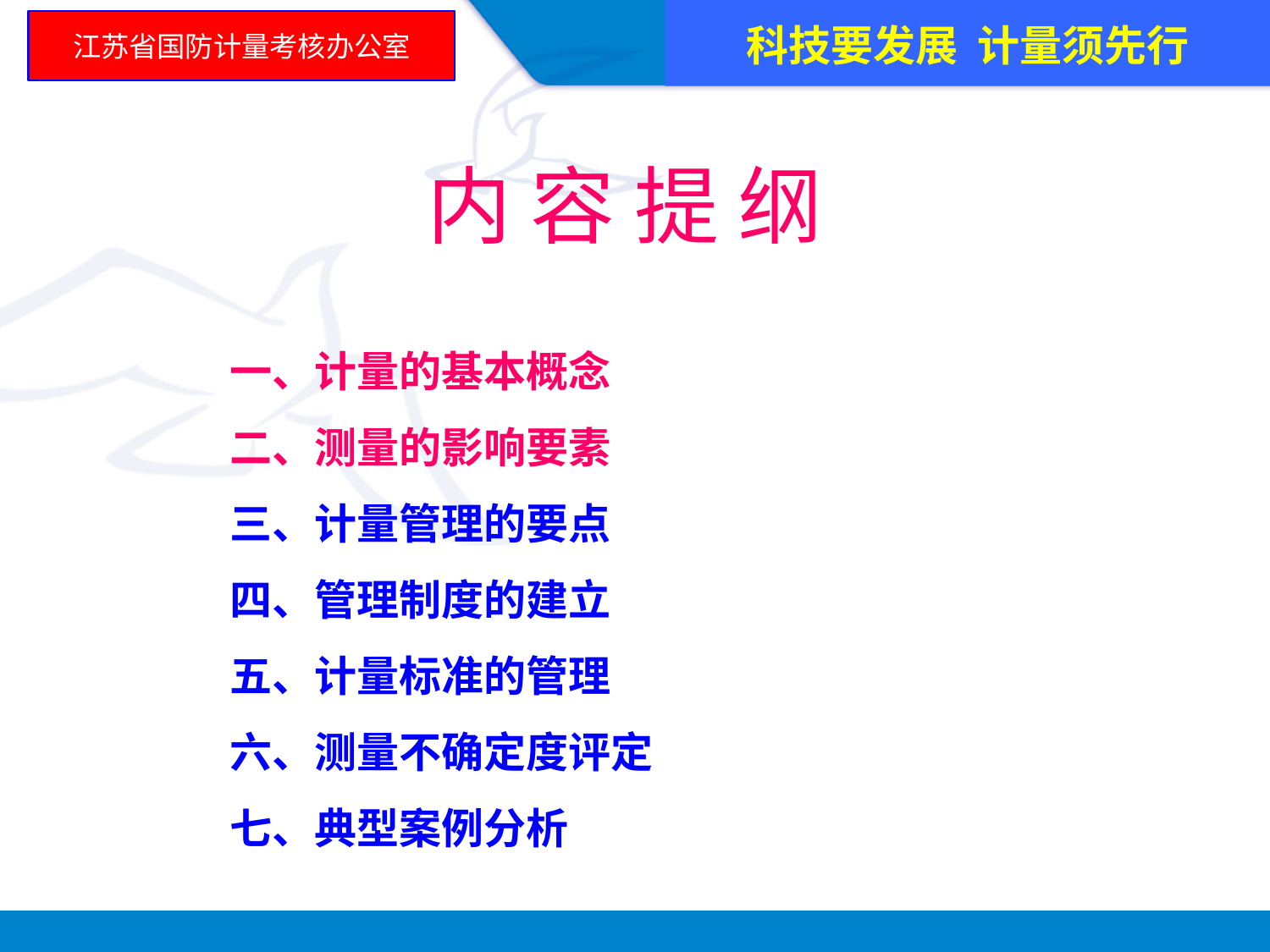

科技要发展  计量须先行
江苏省国防计量考核办公室
内 容 提 纲

                 一、计量的基本概念
                 二、测量的影响要素
                 三、计量管理的要点
                 四、管理制度的建立
                 五、计量标准的管理
                 六、测量不确定度评定
                 七、典型案例分析